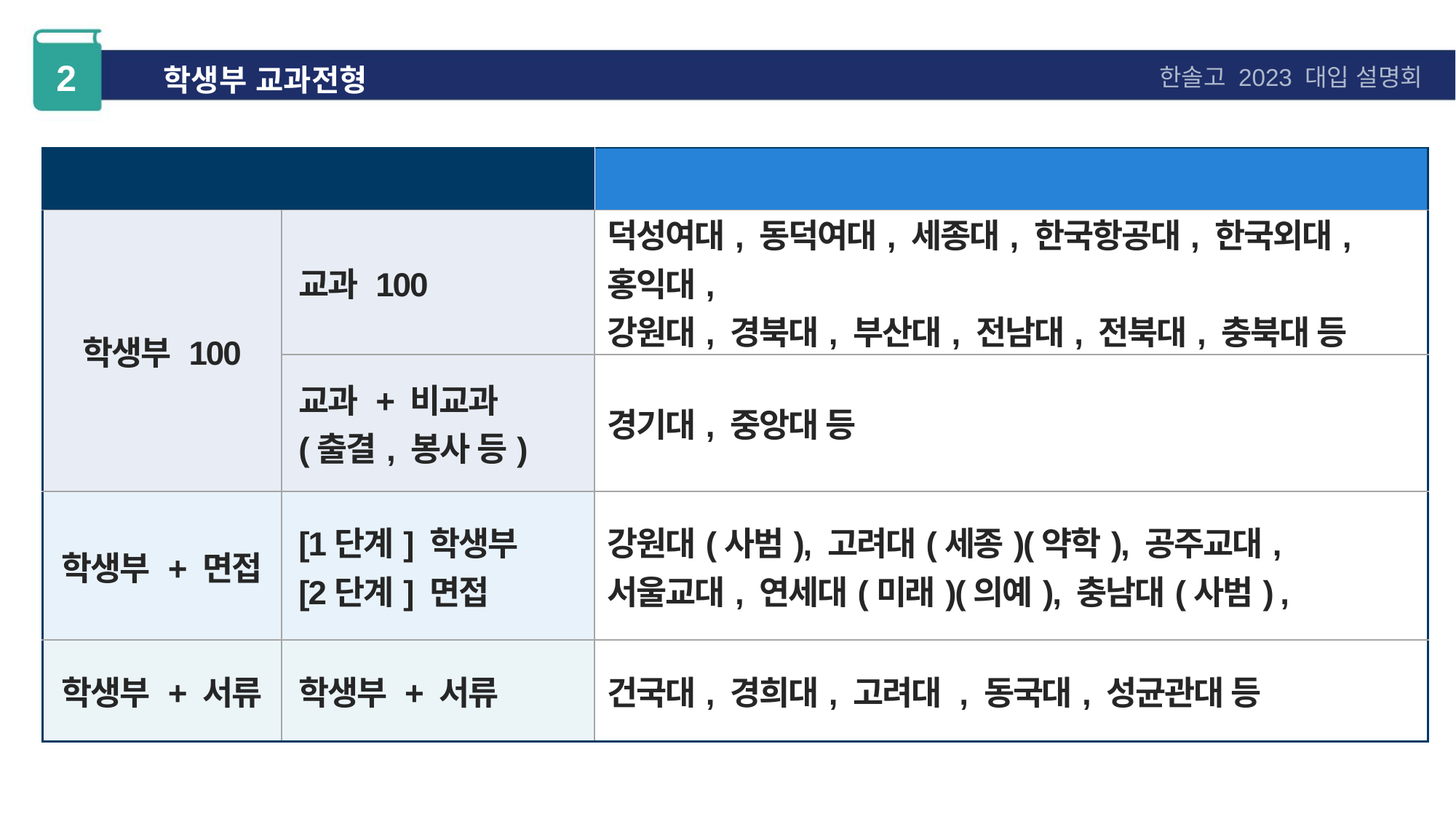

2
학생부 교과전형
한솔고 2023 대입 설명회
| 전형분류 |  | 대학 |
| --- | --- | --- |
| 학생부 100 | 교과 100 | 덕성여대, 동덕여대, 세종대, 한국항공대, 한국외대, 홍익대, 강원대, 경북대, 부산대, 전남대, 전북대, 충북대 등 |
|  | 교과 + 비교과 (출결, 봉사 등) | 경기대, 중앙대 등 |
| 학생부 + 면접 | [1단계] 학생부 [2단계] 면접 | 강원대(사범), 고려대(세종)(약학), 공주교대, 서울교대, 연세대(미래)(의예), 충남대(사범) , |
| 학생부 + 서류 | 학생부 + 서류 | 건국대, 경희대, 고려대 , 동국대, 성균관대 등 |